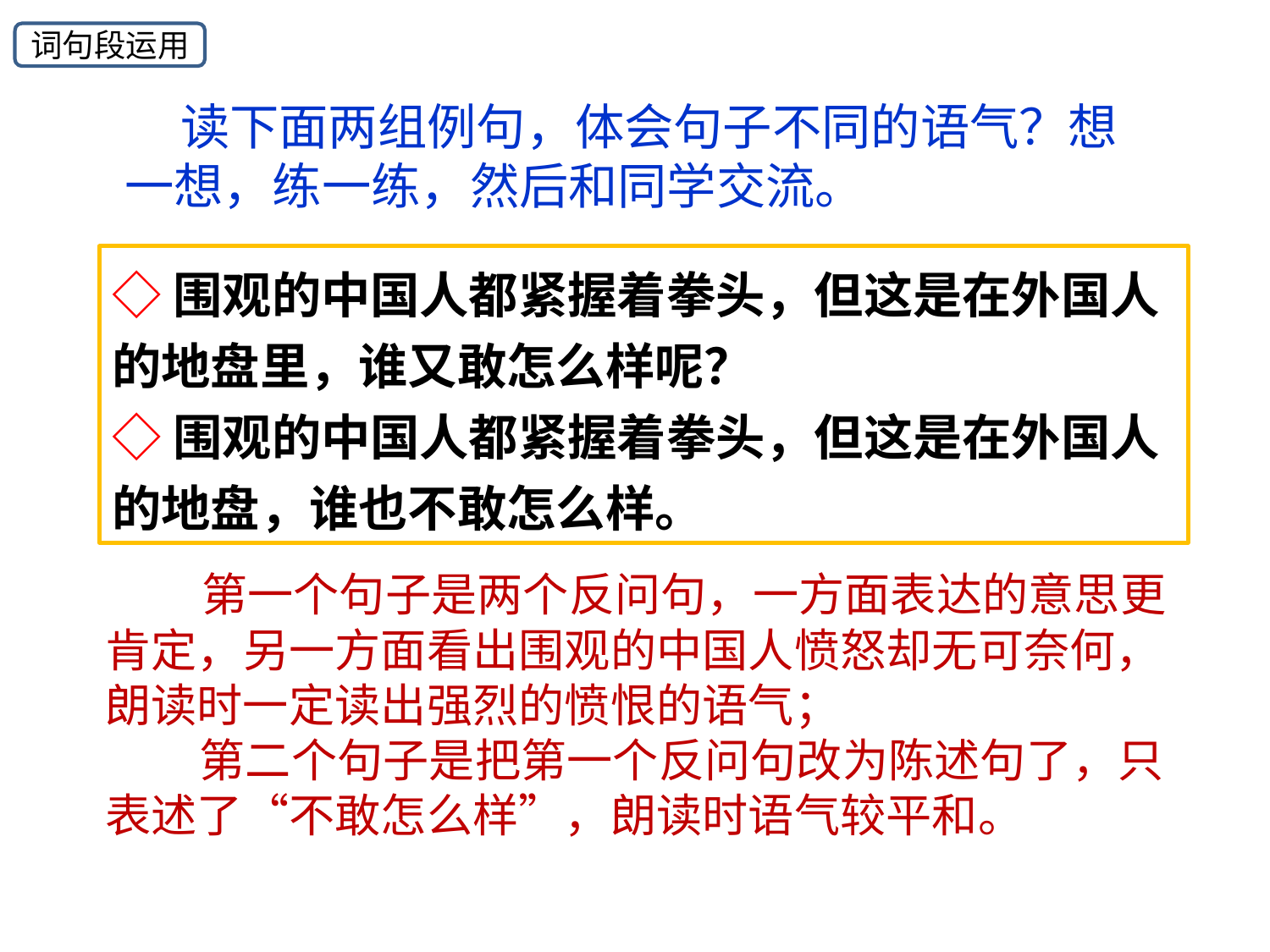

词句段运用
    读下面两组例句，体会句子不同的语气？想一想，练一练，然后和同学交流。
◇围观的中国人都紧握着拳头，但这是在外国人的地盘里，谁又敢怎么样呢？
◇围观的中国人都紧握着拳头，但这是在外国人的地盘，谁也不敢怎么样。
  第一个句子是两个反问句，一方面表达的意思更肯定，另一方面看出围观的中国人愤怒却无可奈何，朗读时一定读出强烈的愤恨的语气；
  第二个句子是把第一个反问句改为陈述句了，只表述了“不敢怎么样”，朗读时语气较平和。